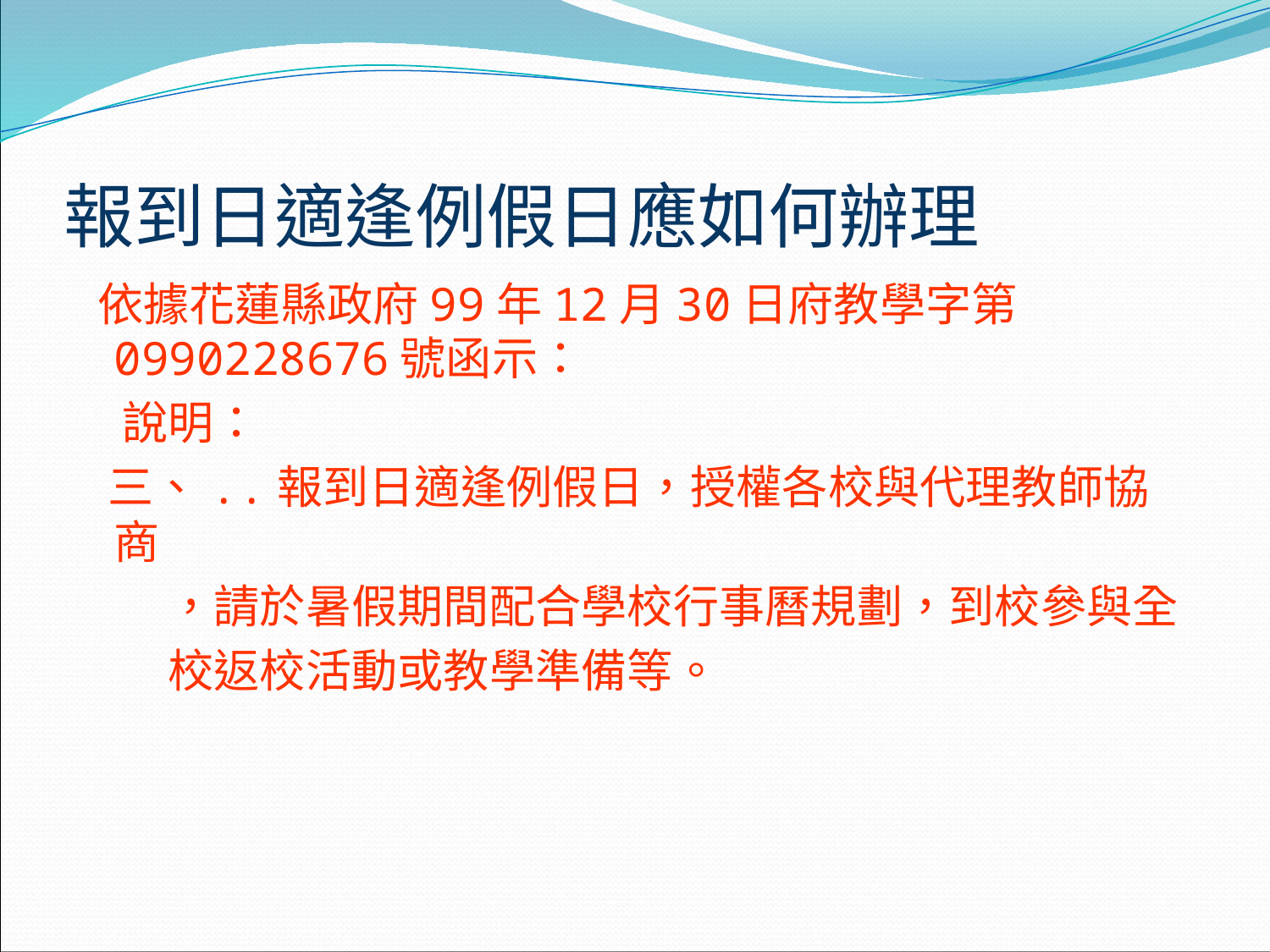

# 報到日適逢例假日應如何辦理
 依據花蓮縣政府99年12月30日府教學字第0990228676號函示：
　說明：
  三、..報到日適逢例假日，授權各校與代理教師協商
　　，請於暑假期間配合學校行事曆規劃，到校參與全
　　校返校活動或教學準備等。